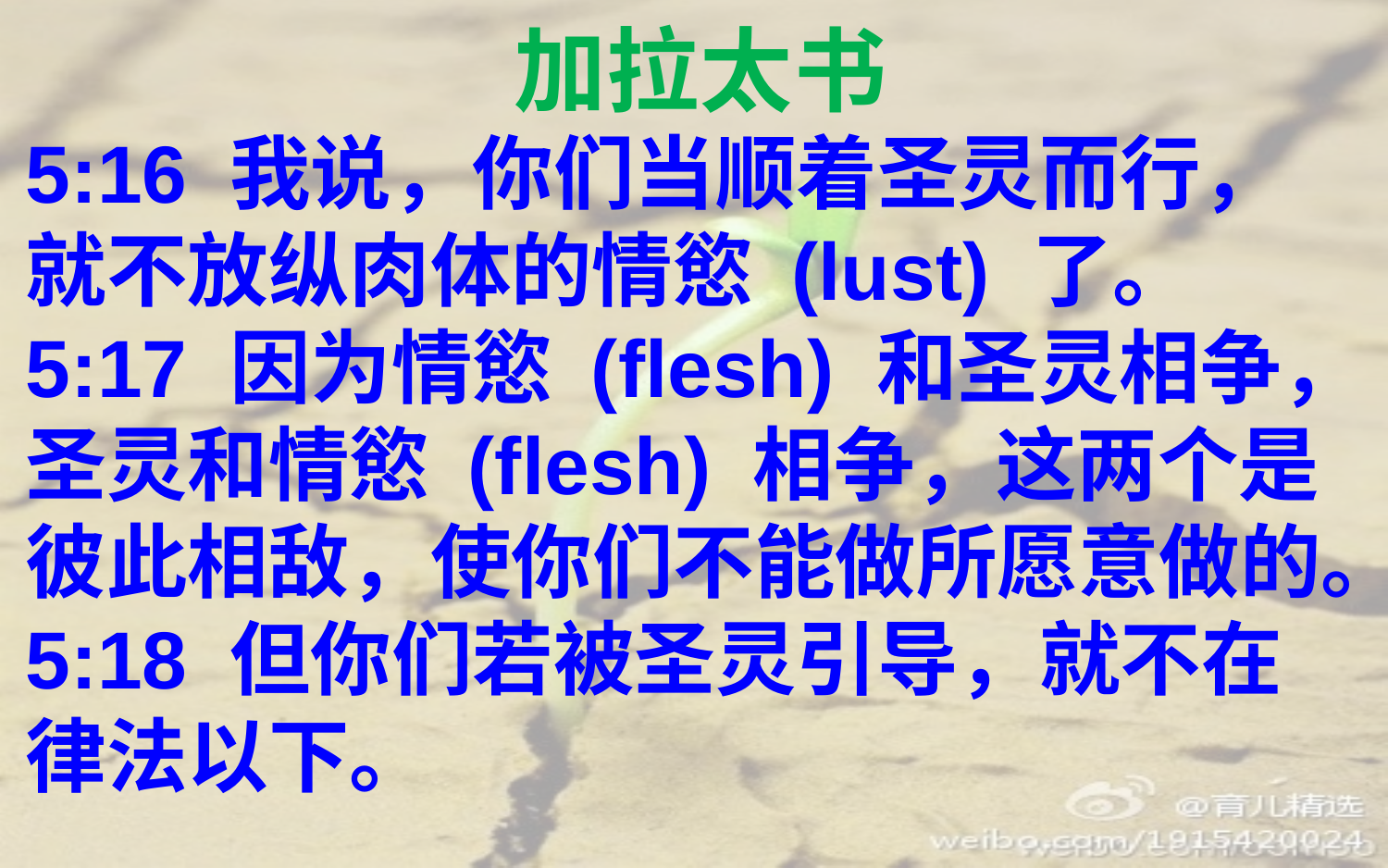

加拉太书
5:16 我说，你们当顺着圣灵而行，就不放纵肉体的情慾 (lust) 了。
5:17 因为情慾 (flesh) 和圣灵相争，圣灵和情慾 (flesh) 相争，这两个是彼此相敌，使你们不能做所愿意做的。
5:18 但你们若被圣灵引导，就不在律法以下。